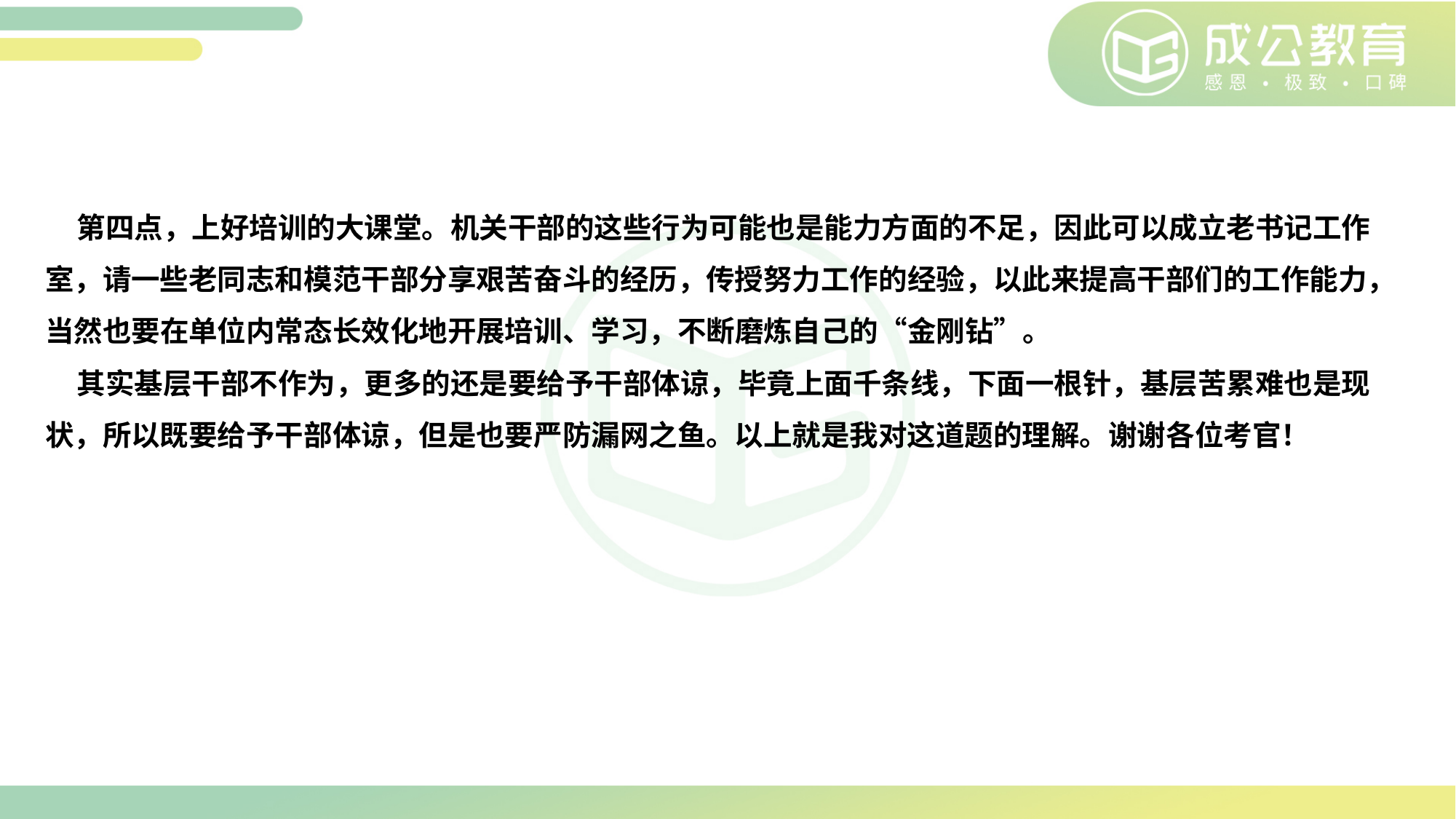

第四点，上好培训的大课堂。机关干部的这些行为可能也是能力方面的不足，因此可以成立老书记工作室，请一些老同志和模范干部分享艰苦奋斗的经历，传授努力工作的经验，以此来提高干部们的工作能力，当然也要在单位内常态长效化地开展培训、学习，不断磨炼自己的“金刚钻”。
其实基层干部不作为，更多的还是要给予干部体谅，毕竟上面千条线，下面一根针，基层苦累难也是现状，所以既要给予干部体谅，但是也要严防漏网之鱼。以上就是我对这道题的理解。谢谢各位考官！